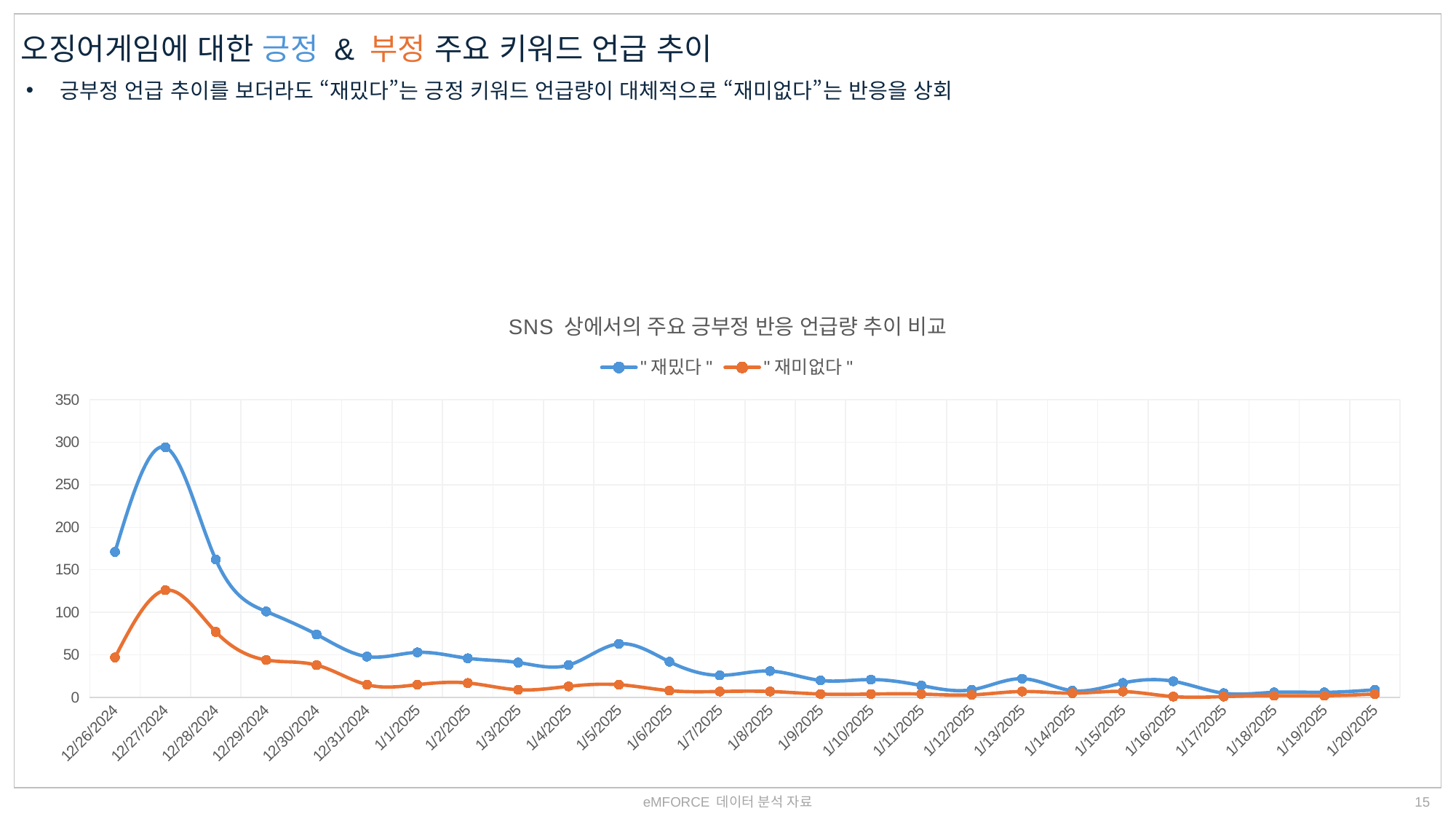

오징어게임에 대한 긍정 & 부정 주요 키워드 언급 추이
긍부정 언급 추이를 보더라도 “재밌다”는 긍정 키워드 언급량이 대체적으로 “재미없다”는 반응을 상회

### Chart: SNS 상에서의 주요 긍부정 반응 언급량 추이 비교

| Category | "재밌다" | "재미없다" |
|---|---|---|
| 45652 | 171.0 | 47.0 |
| 45653 | 294.0 | 126.0 |
| 45654 | 162.0 | 77.0 |
| 45655 | 101.0 | 44.0 |
| 45656 | 74.0 | 38.0 |
| 45657 | 48.0 | 15.0 |
| 45658 | 53.0 | 15.0 |
| 45659 | 46.0 | 17.0 |
| 45660 | 41.0 | 9.0 |
| 45661 | 38.0 | 13.0 |
| 45662 | 63.0 | 15.0 |
| 45663 | 42.0 | 8.0 |
| 45664 | 26.0 | 7.0 |
| 45665 | 31.0 | 7.0 |
| 45666 | 20.0 | 4.0 |
| 45667 | 21.0 | 4.0 |
| 45668 | 14.0 | 4.0 |
| 45669 | 9.0 | 3.0 |
| 45670 | 22.0 | 7.0 |
| 45671 | 8.0 | 5.0 |
| 45672 | 17.0 | 7.0 |
| 45673 | 19.0 | 1.0 |
| 45674 | 5.0 | 1.0 |
| 45675 | 6.0 | 2.0 |
| 45676 | 6.0 | 2.0 |
| 45677 | 9.0 | 4.0 |
eMFORCE 데이터 분석 자료
15